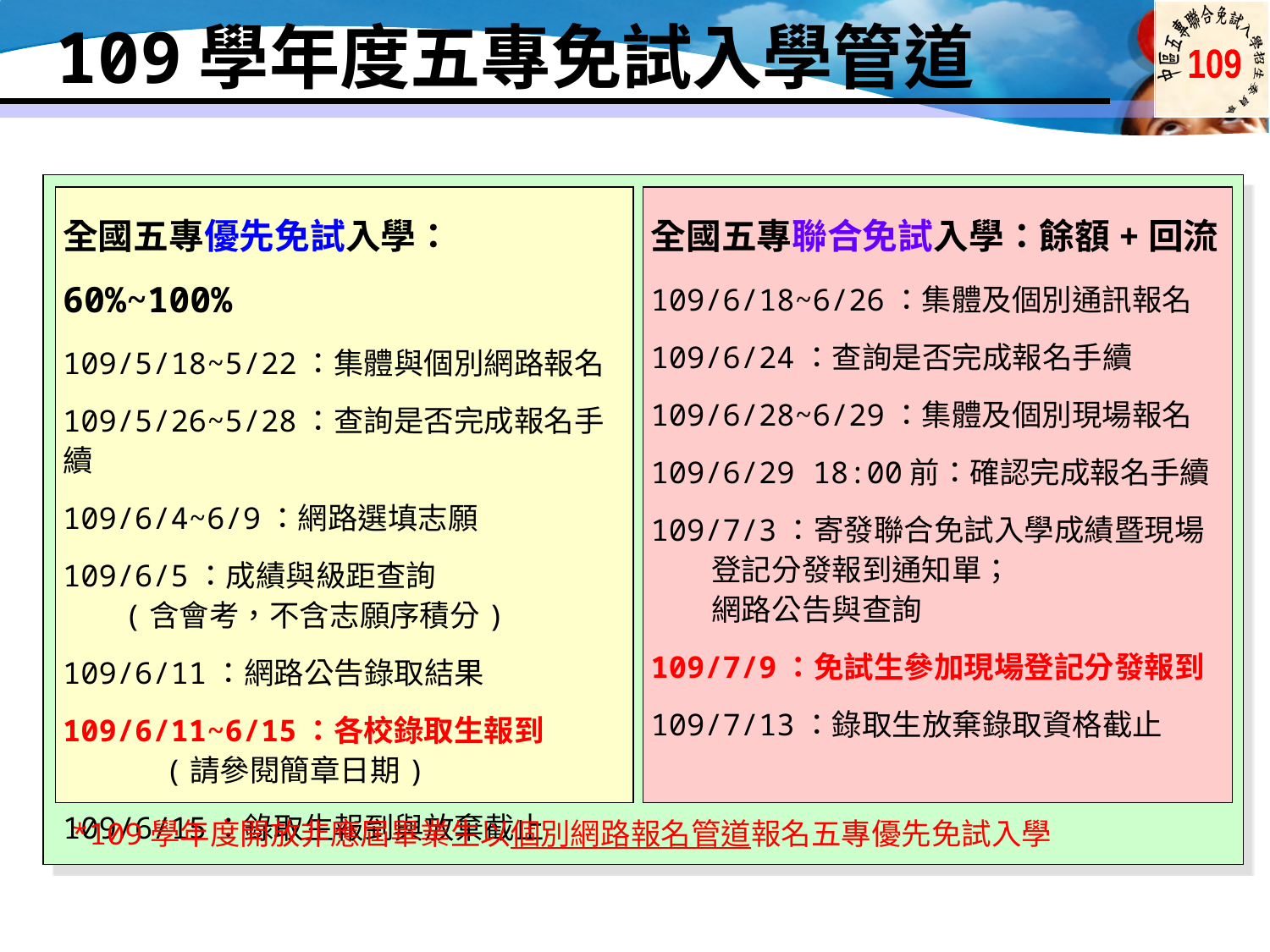

109學年度五專免試入學管道

全國五專優先免試入學：60%~100%
109/5/18~5/22：集體與個別網路報名
109/5/26~5/28：查詢是否完成報名手續
109/6/4~6/9：網路選填志願
109/6/5：成績與級距查詢
        (含會考，不含志願序積分)
109/6/11：網路公告錄取結果
109/6/11~6/15：各校錄取生報到
              (請參閱簡章日期)
109/6/15：錄取生報到與放棄截止
全國五專聯合免試入學：餘額+回流
109/6/18~6/26：集體及個別通訊報名
109/6/24：查詢是否完成報名手續
109/6/28~6/29：集體及個別現場報名
109/6/29 18:00前：確認完成報名手續
109/7/3：寄發聯合免試入學成績暨現場
         登記分發報到通知單；
         網路公告與查詢
109/7/9：免試生參加現場登記分發報到
109/7/13：錄取生放棄錄取資格截止
*109學年度開放非應屆畢業生以個別網路報名管道報名五專優先免試入學